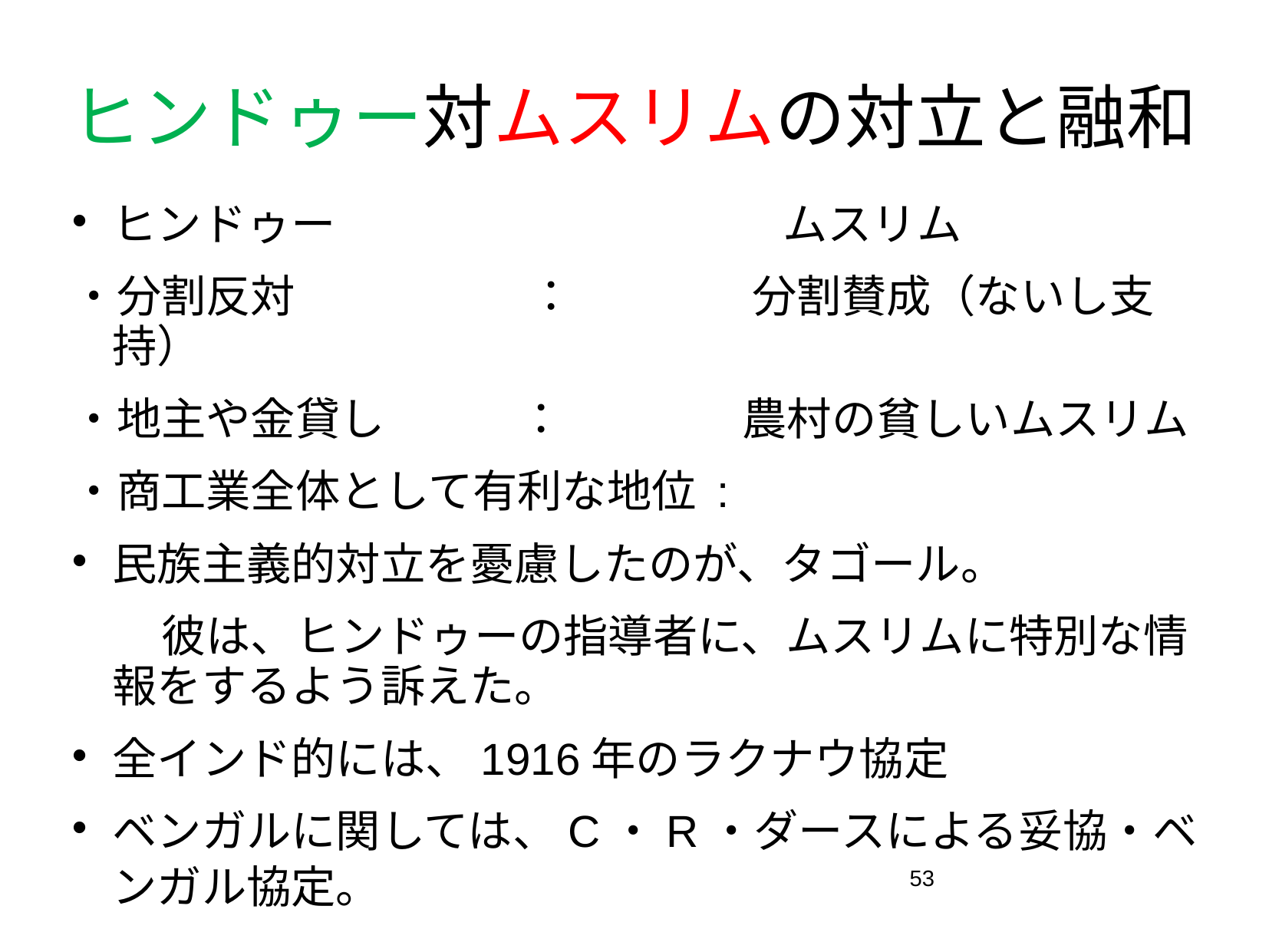

# ヒンドゥー対ムスリムの対立と融和
ヒンドゥー　　　　　　　　　　ムスリム
・分割反対　　　　　 ：　　　　分割賛成（ないし支持）
・地主や金貸し　　　：　　　　農村の貧しいムスリム
・商工業全体として有利な地位 :
民族主義的対立を憂慮したのが、タゴール。
　　彼は、ヒンドゥーの指導者に、ムスリムに特別な情報をするよう訴えた。
全インド的には、1916年のラクナウ協定
ベンガルに関しては、C・R・ダースによる妥協・ベンガル協定。
53